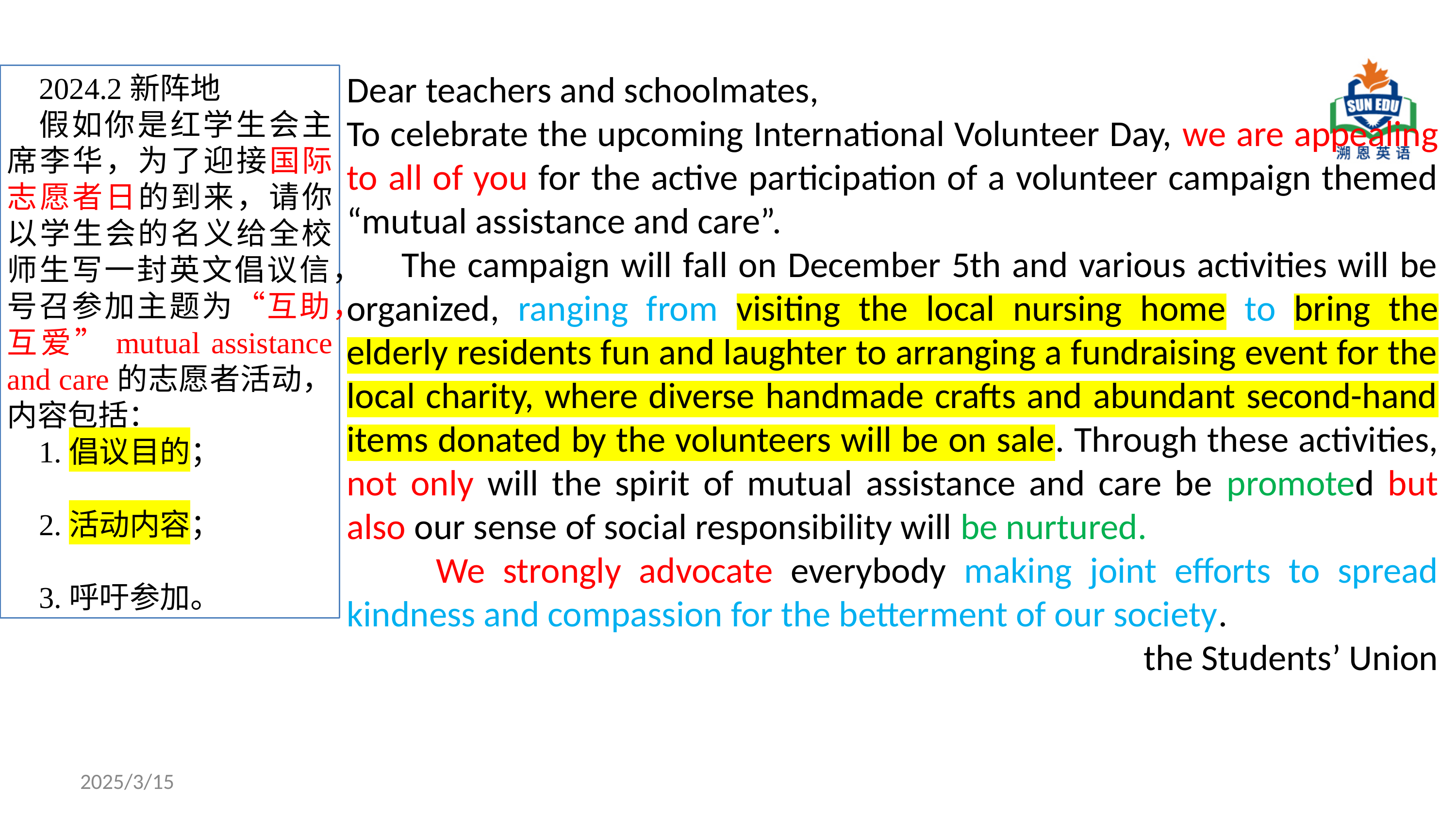

Dear teachers and schoolmates,
To celebrate the upcoming International Volunteer Day, we are appealing to all of you for the active participation of a volunteer campaign themed “mutual assistance and care”.
     The campaign will fall on December 5th and various activities will be organized, ranging from visiting the local nursing home to bring the elderly residents fun and laughter to arranging a fundraising event for the local charity, where diverse handmade crafts and abundant second-hand items donated by the volunteers will be on sale. Through these activities, not only will the spirit of mutual assistance and care be promoted but also our sense of social responsibility will be nurtured.
     We strongly advocate everybody making joint efforts to spread kindness and compassion for the betterment of our society.
                                                    the Students’ Union
2024.2新阵地
假如你是红学生会主席李华，为了迎接国际志愿者日的到来，请你以学生会的名义给全校师生写一封英文倡议信，号召参加主题为“互助，互爱”mutual assistance and care的志愿者活动，内容包括：
1.倡议目的；

2.活动内容；

3.呼吁参加。
2025/3/15